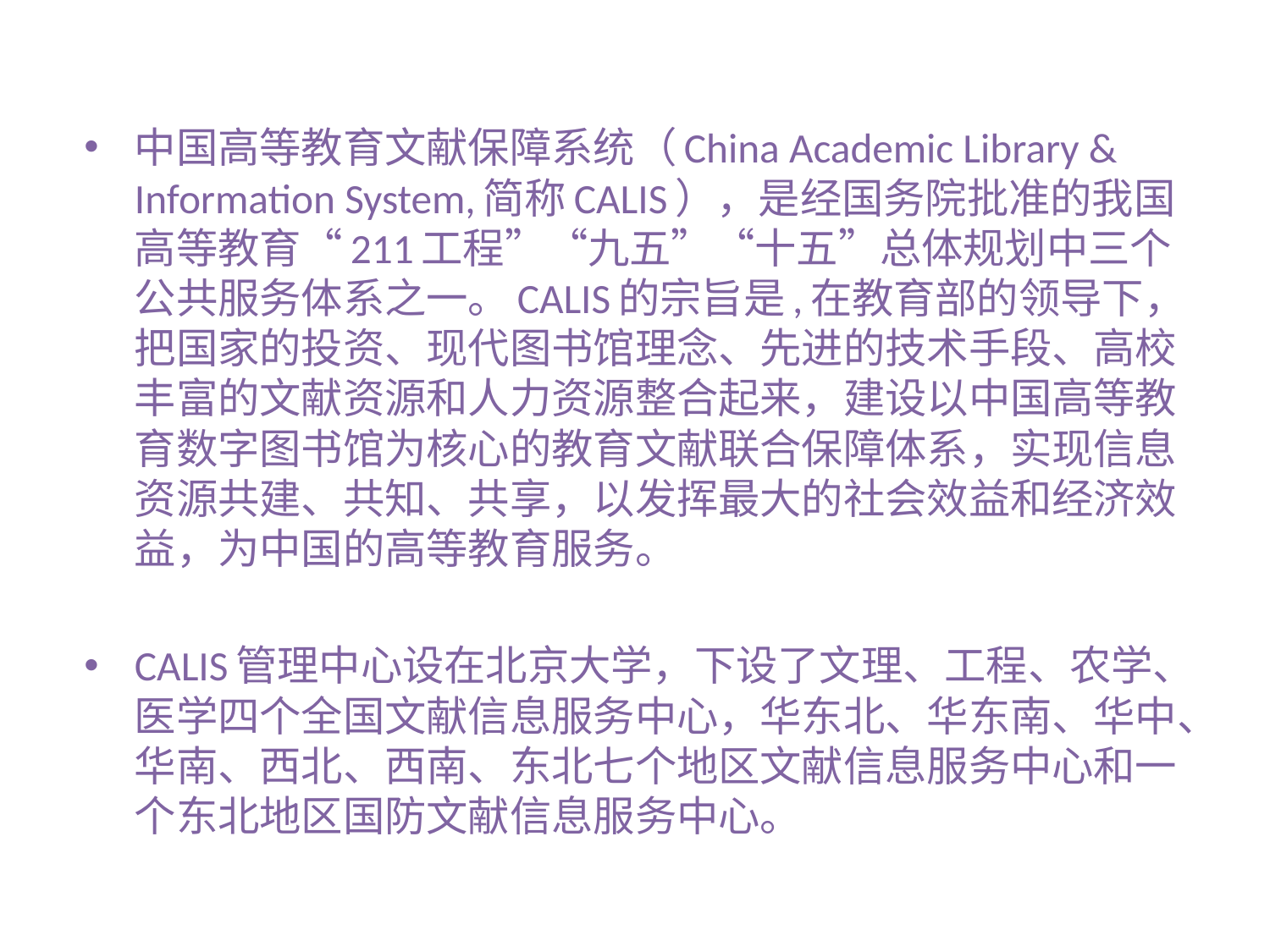

中国高等教育文献保障系统（China Academic Library & Information System,简称CALIS），是经国务院批准的我国高等教育“211工程”“九五”“十五”总体规划中三个公共服务体系之一。CALIS的宗旨是,在教育部的领导下，把国家的投资、现代图书馆理念、先进的技术手段、高校丰富的文献资源和人力资源整合起来，建设以中国高等教育数字图书馆为核心的教育文献联合保障体系，实现信息资源共建、共知、共享，以发挥最大的社会效益和经济效益，为中国的高等教育服务。

CALIS管理中心设在北京大学，下设了文理、工程、农学、医学四个全国文献信息服务中心，华东北、华东南、华中、华南、西北、西南、东北七个地区文献信息服务中心和一个东北地区国防文献信息服务中心。